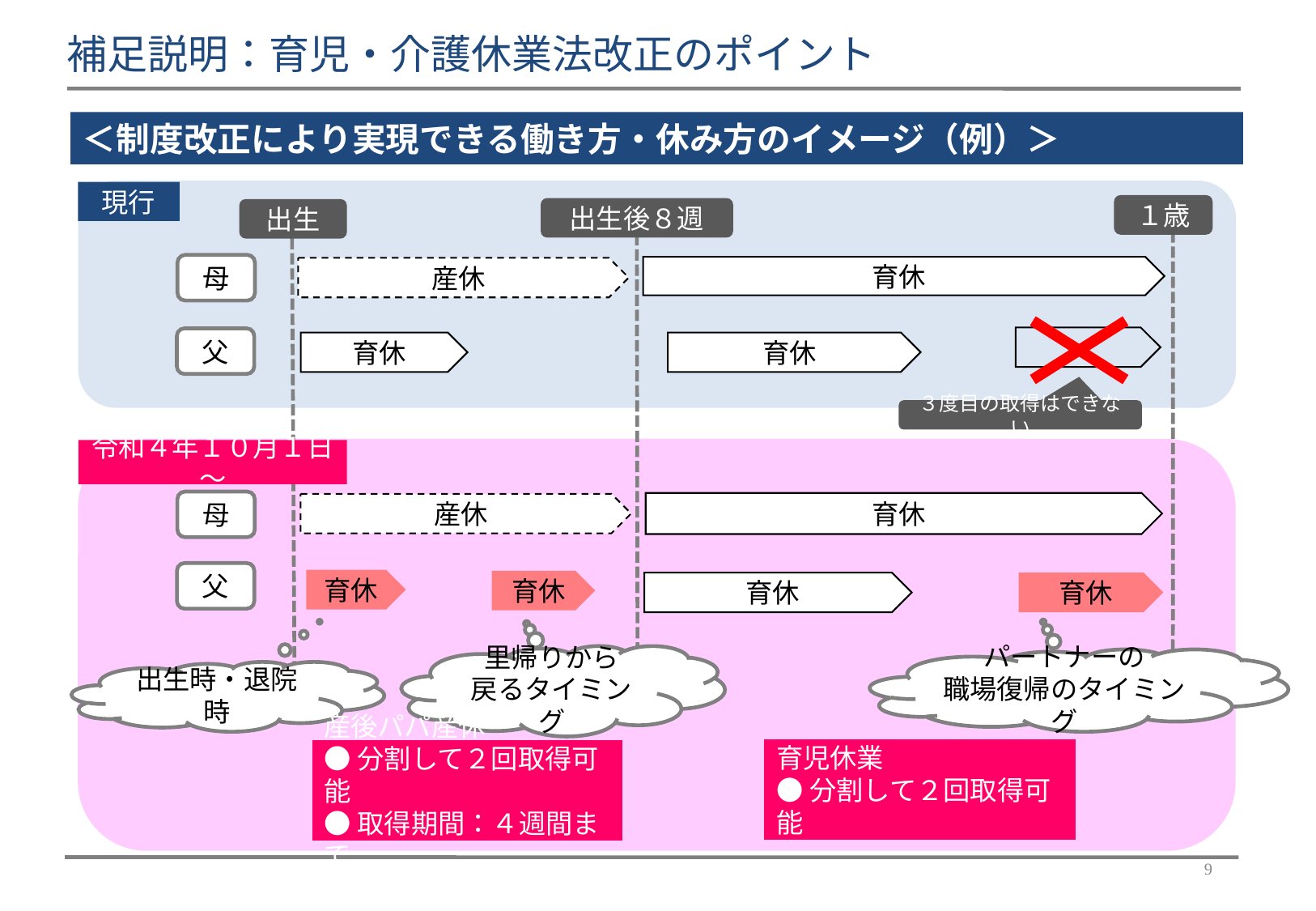

補足説明：育児・介護休業法改正のポイント
＜制度改正により実現できる働き方・休み方のイメージ（例）＞

現行
１歳
出生後８週
出生
母
育休
産休

父
育休
育休
３度目の取得はできない

令和４年１０月１日～
母
育休
産休
父
育休
育休
育休
育休
里帰りから
戻るタイミング
パートナーの
職場復帰のタイミング
出生時・退院時
育児休業
●分割して２回取得可能
産後パパ産休
●分割して２回取得可能
●取得期間：４週間まで
9